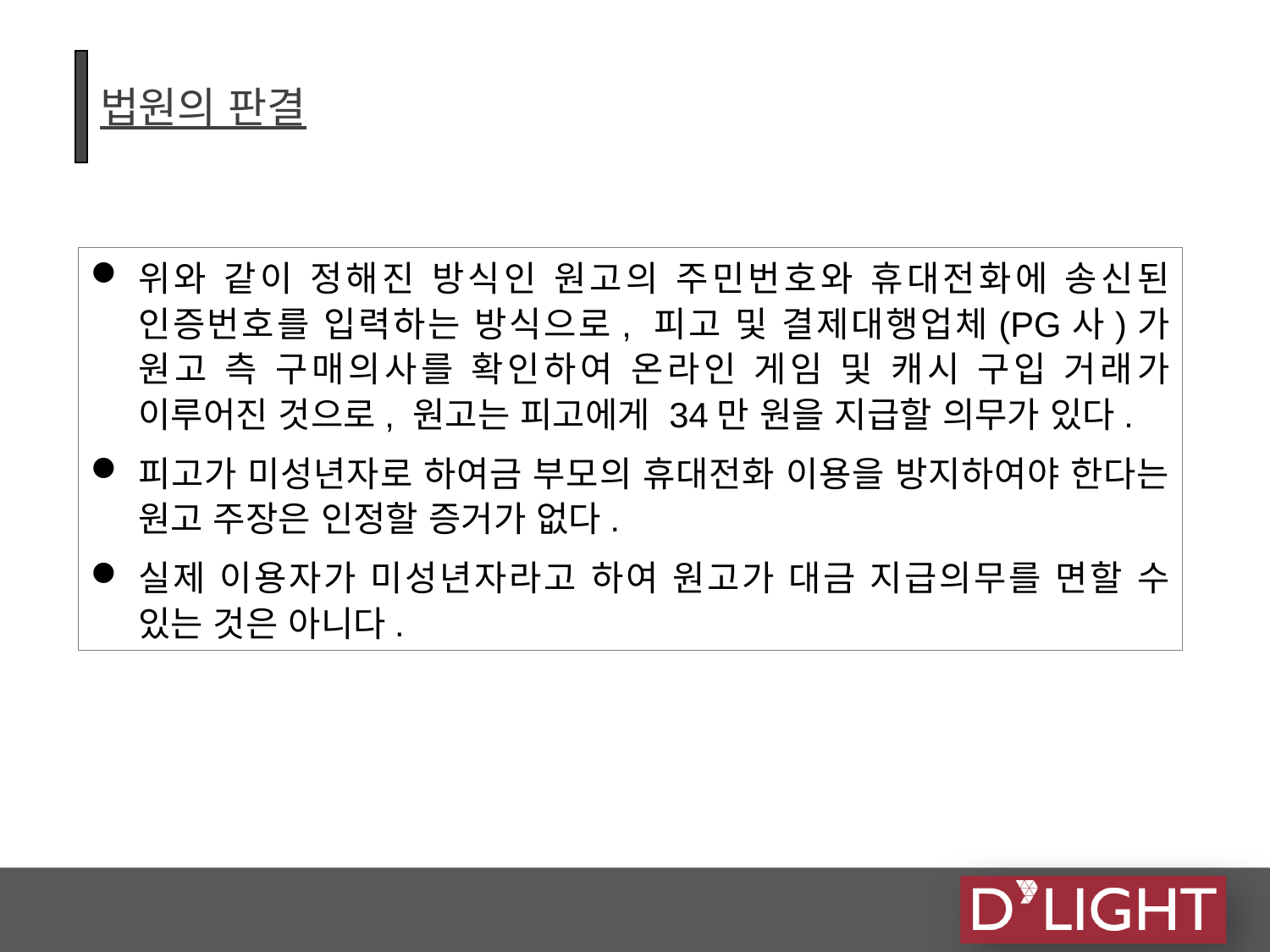

# 법원의 판결
위와 같이 정해진 방식인 원고의 주민번호와 휴대전화에 송신된 인증번호를 입력하는 방식으로, 피고 및 결제대행업체(PG사)가 원고 측 구매의사를 확인하여 온라인 게임 및 캐시 구입 거래가 이루어진 것으로, 원고는 피고에게 34만 원을 지급할 의무가 있다.
피고가 미성년자로 하여금 부모의 휴대전화 이용을 방지하여야 한다는 원고 주장은 인정할 증거가 없다.
실제 이용자가 미성년자라고 하여 원고가 대금 지급의무를 면할 수 있는 것은 아니다.